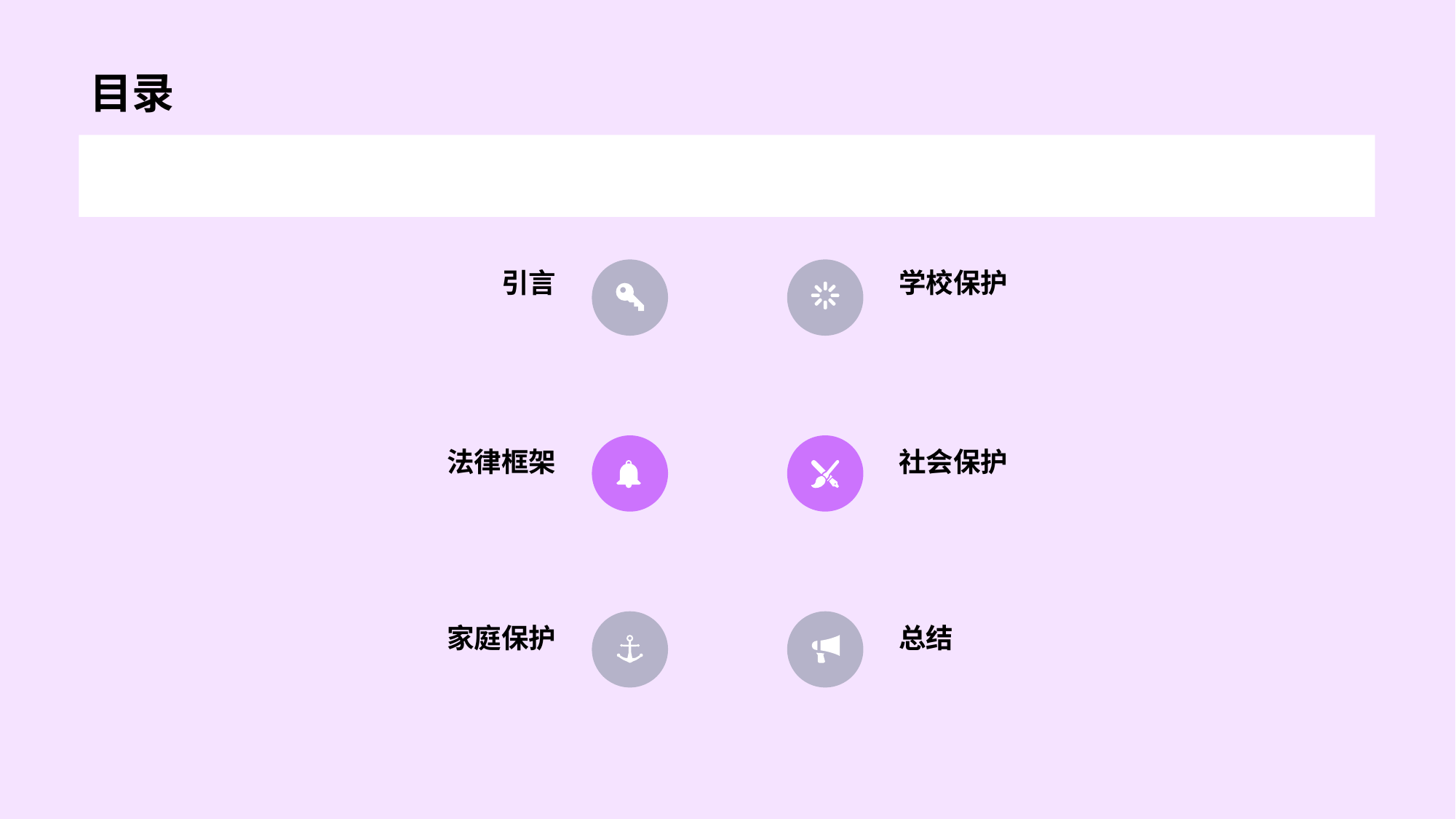

# 目录

引言

学校保护

法律框架

社会保护

家庭保护

总结